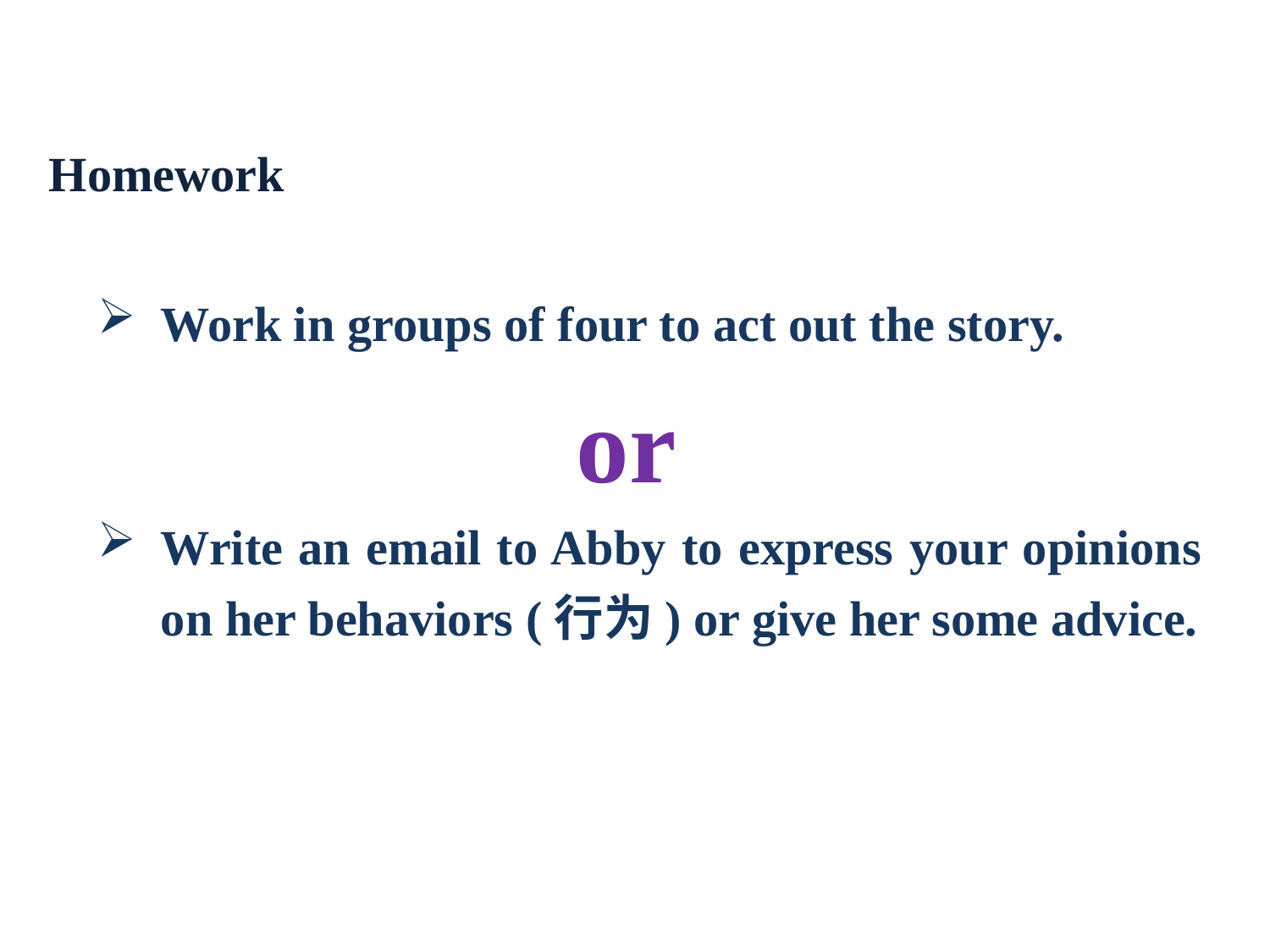

Homework
Work in groups of four to act out the story.
                                       or
Write an email to Abby to express your opinions on her behaviors (行为) or give her some advice.